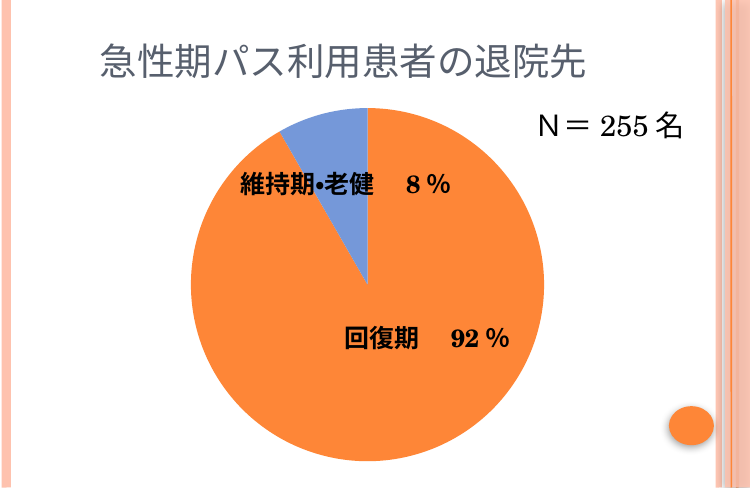

# 急性期パス利用患者の退院先
Ｎ＝255名

### Chart

| Category |  |
|---|---|
| 回復期 | 232.0 |
| 維持期・老健 | 21.0 |
維持期・老健　8％
回復期　92％